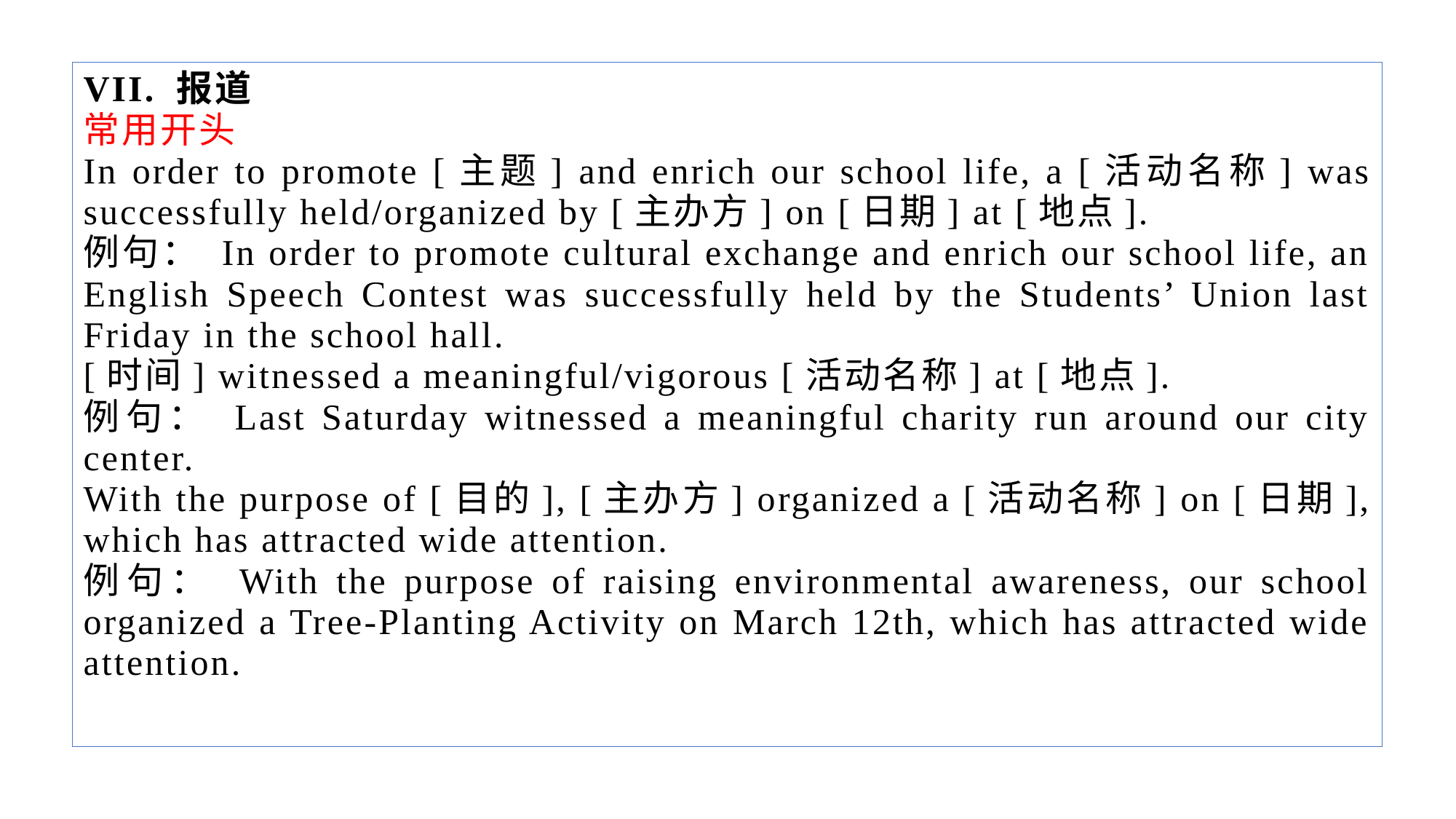

VII. 报道
常用开头
In order to promote [主题] and enrich our school life, a [活动名称] was successfully held/organized by [主办方] on [日期] at [地点].
例句： In order to promote cultural exchange and enrich our school life, an English Speech Contest was successfully held by the Students’ Union last Friday in the school hall.
[时间] witnessed a meaningful/vigorous [活动名称] at [地点].
例句： Last Saturday witnessed a meaningful charity run around our city center.
With the purpose of [目的], [主办方] organized a [活动名称] on [日期], which has attracted wide attention.
例句： With the purpose of raising environmental awareness, our school organized a Tree-Planting Activity on March 12th, which has attracted wide attention.